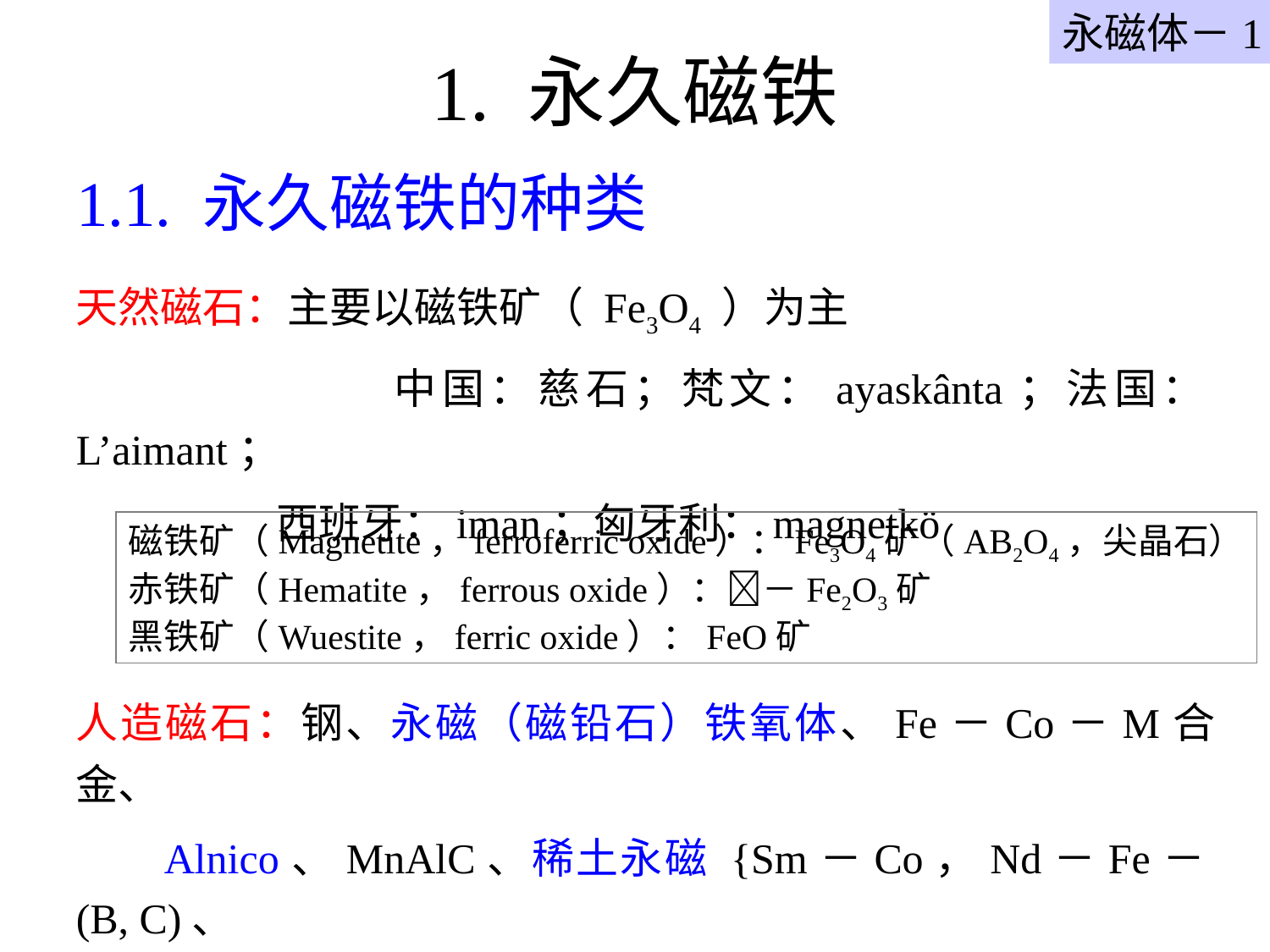

永磁体－1
# 1. 永久磁铁
1.1. 永久磁铁的种类
天然磁石：主要以磁铁矿（ Fe3O4 ）为主
                    中国：慈石；梵文：ayaskânta；法国：L’aimant；
                    西班牙：iman；匈牙利：magnetkö
磁铁矿（Magnetite，ferroferric oxide）：Fe3O4矿（AB2O4，尖晶石）
赤铁矿（Hematite，ferrous oxide）：γ－Fe2O3矿
黑铁矿（Wuestite，ferric oxide）：FeO矿
人造磁石：钢、永磁（磁铅石）铁氧体、Fe－Co－M合金、
       Alnico、MnAlC、稀土永磁 {Sm－Co，Nd－Fe－(B, C)、
        Nd－Fe－Ti、Sm－Fe－(C, N) }